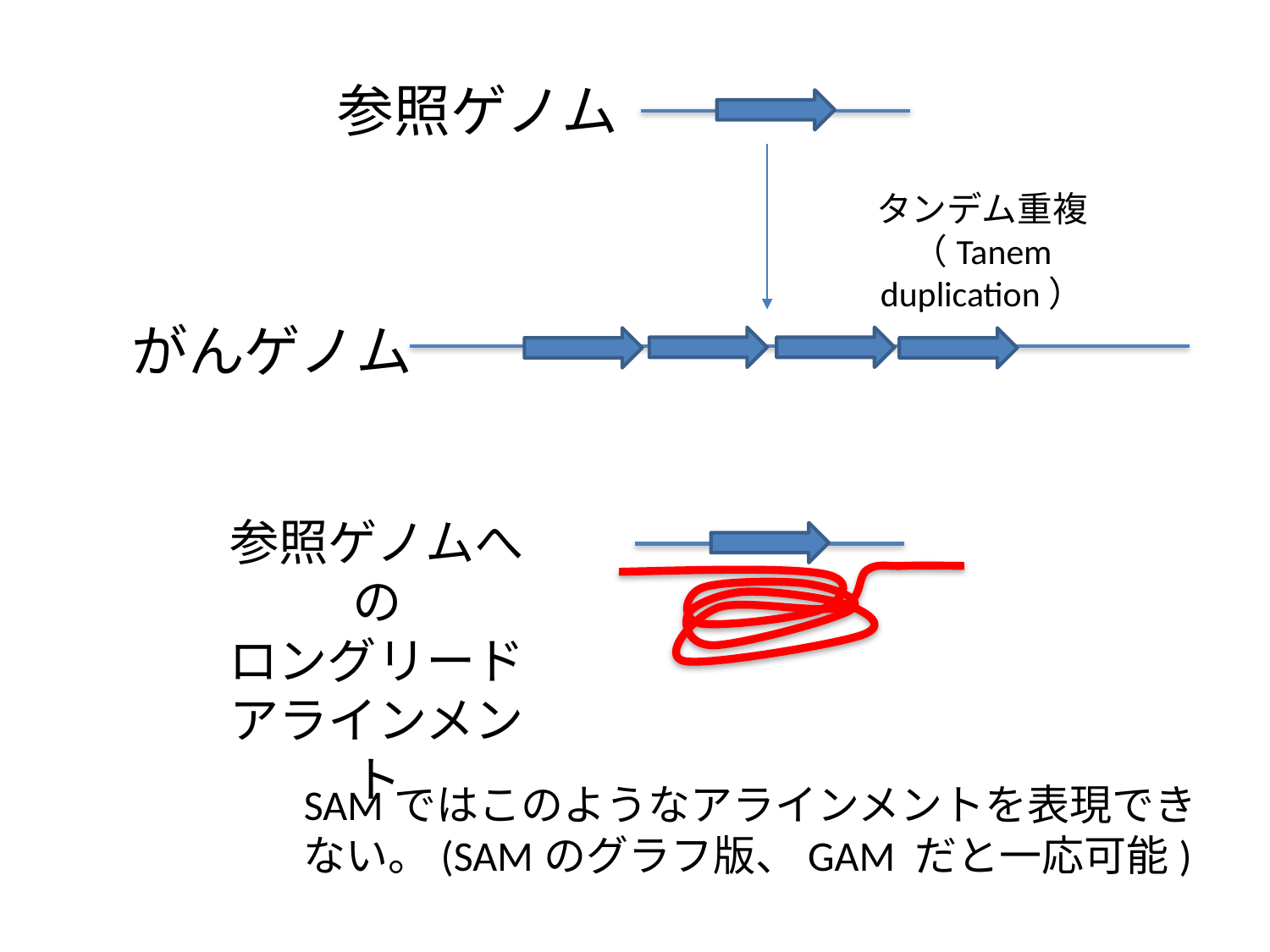

参照ゲノム

タンデム重複（Tanem duplication）
がんゲノム

参照ゲノムへの
ロングリード
アラインメント

SAMではこのようなアラインメントを表現できない。(SAMのグラフ版、GAM だと一応可能)